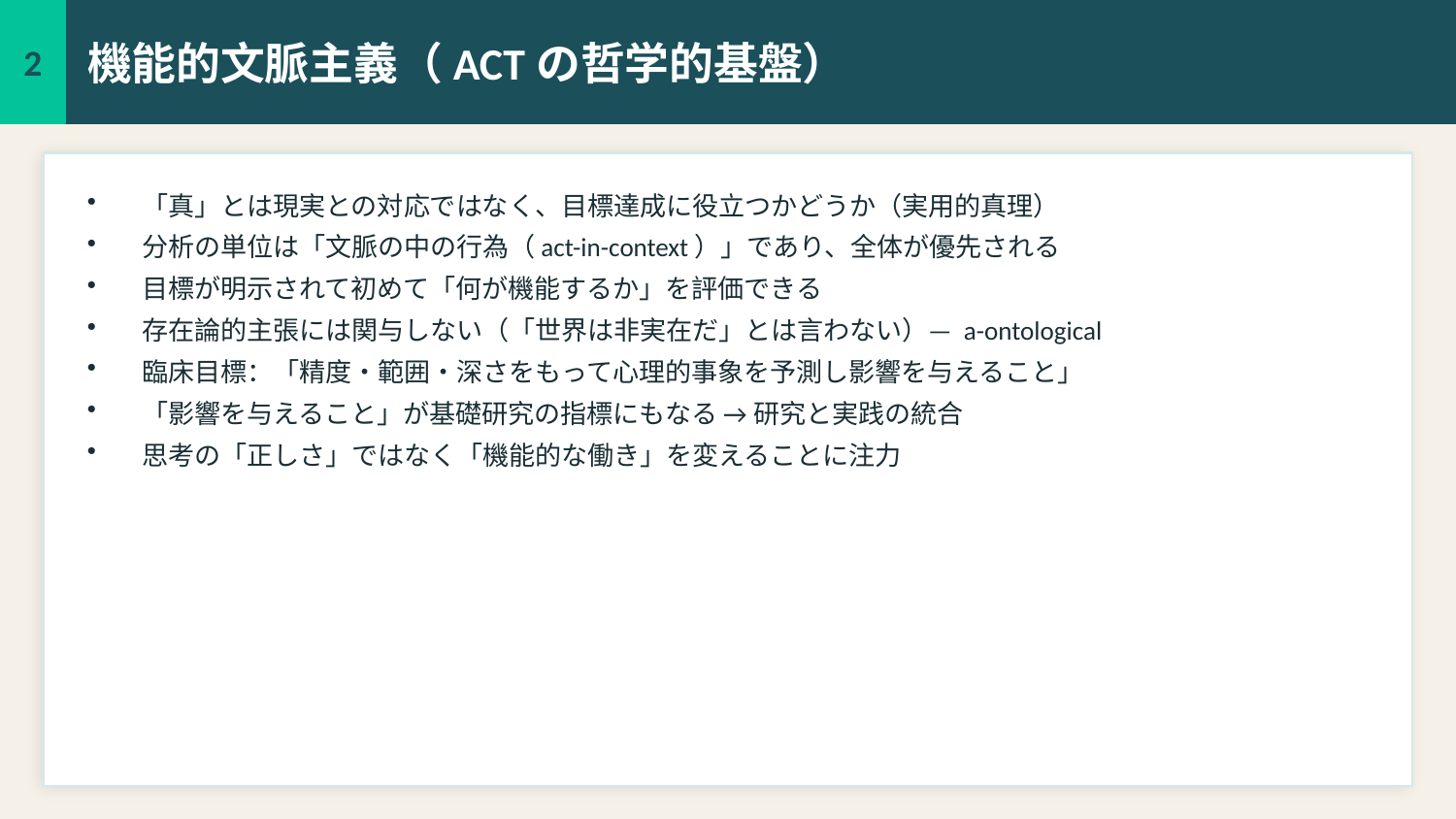

2
機能的文脈主義（ACTの哲学的基盤）

「真」とは現実との対応ではなく、目標達成に役立つかどうか（実用的真理）
分析の単位は「文脈の中の行為（act-in-context）」であり、全体が優先される
目標が明示されて初めて「何が機能するか」を評価できる
存在論的主張には関与しない（「世界は非実在だ」とは言わない）— a-ontological
臨床目標：「精度・範囲・深さをもって心理的事象を予測し影響を与えること」
「影響を与えること」が基礎研究の指標にもなる → 研究と実践の統合
思考の「正しさ」ではなく「機能的な働き」を変えることに注力